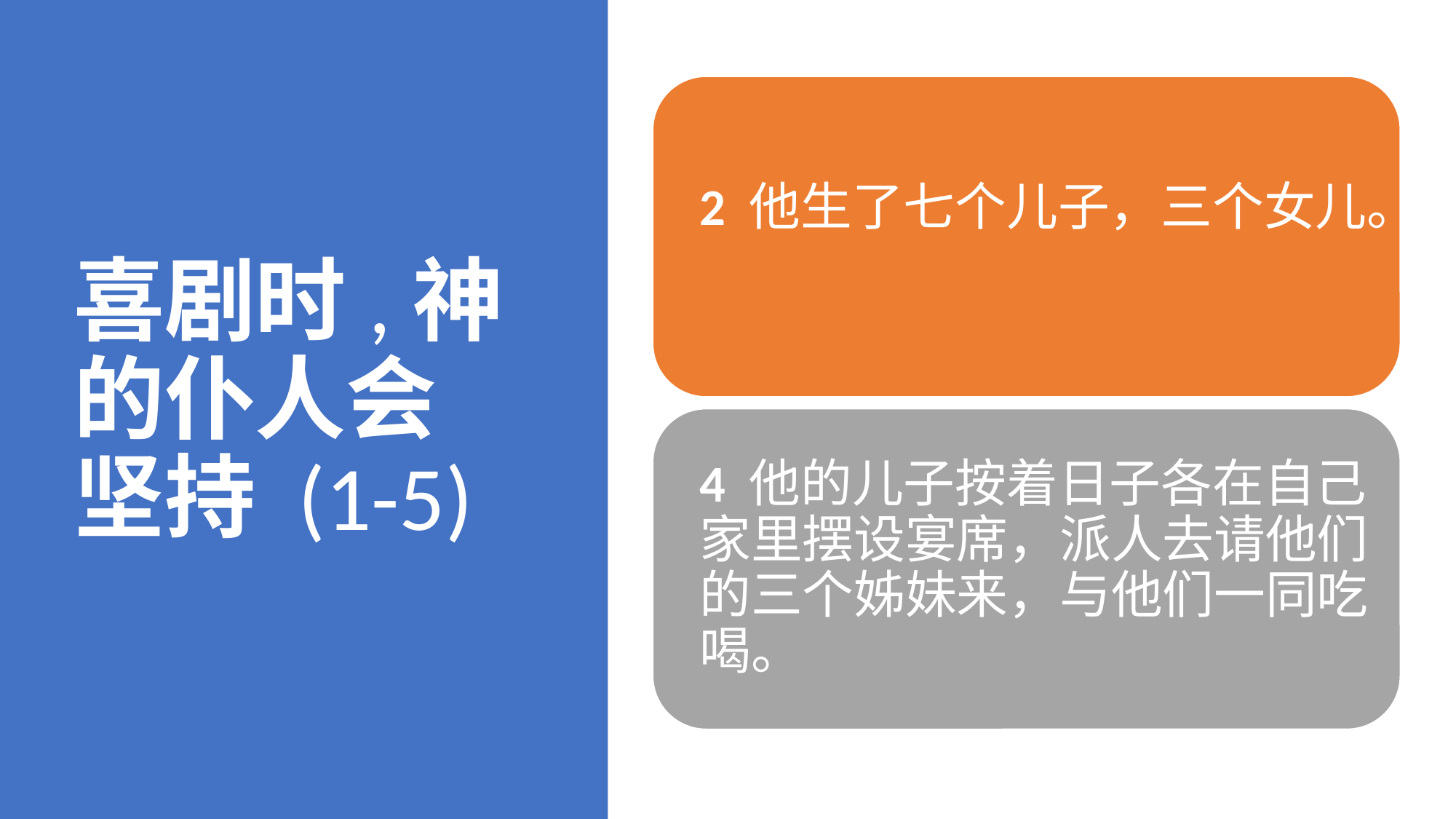

# 喜剧时,神的仆人会坚持 (1-5)
2 他生了七个儿子，三个女儿。
4 他的儿子按着日子各在自己家里摆设宴席，派人去请他们的三个姊妹来，与他们一同吃喝。